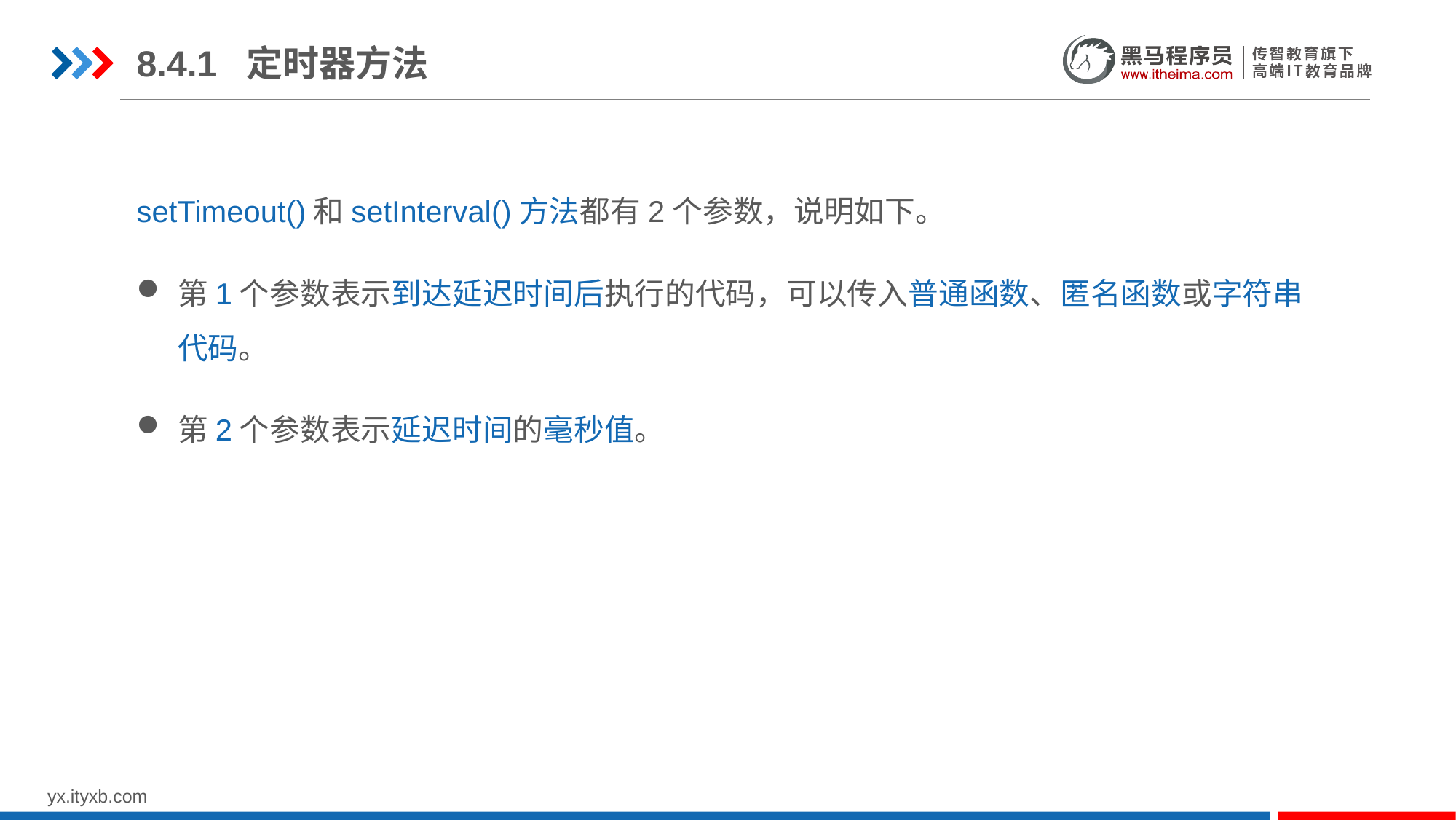

8.4.1  定时器方法
setTimeout()和setInterval()方法都有2个参数，说明如下。

第1个参数表示到达延迟时间后执行的代码，可以传入普通函数、匿名函数或字符串代码。

第2个参数表示延迟时间的毫秒值。